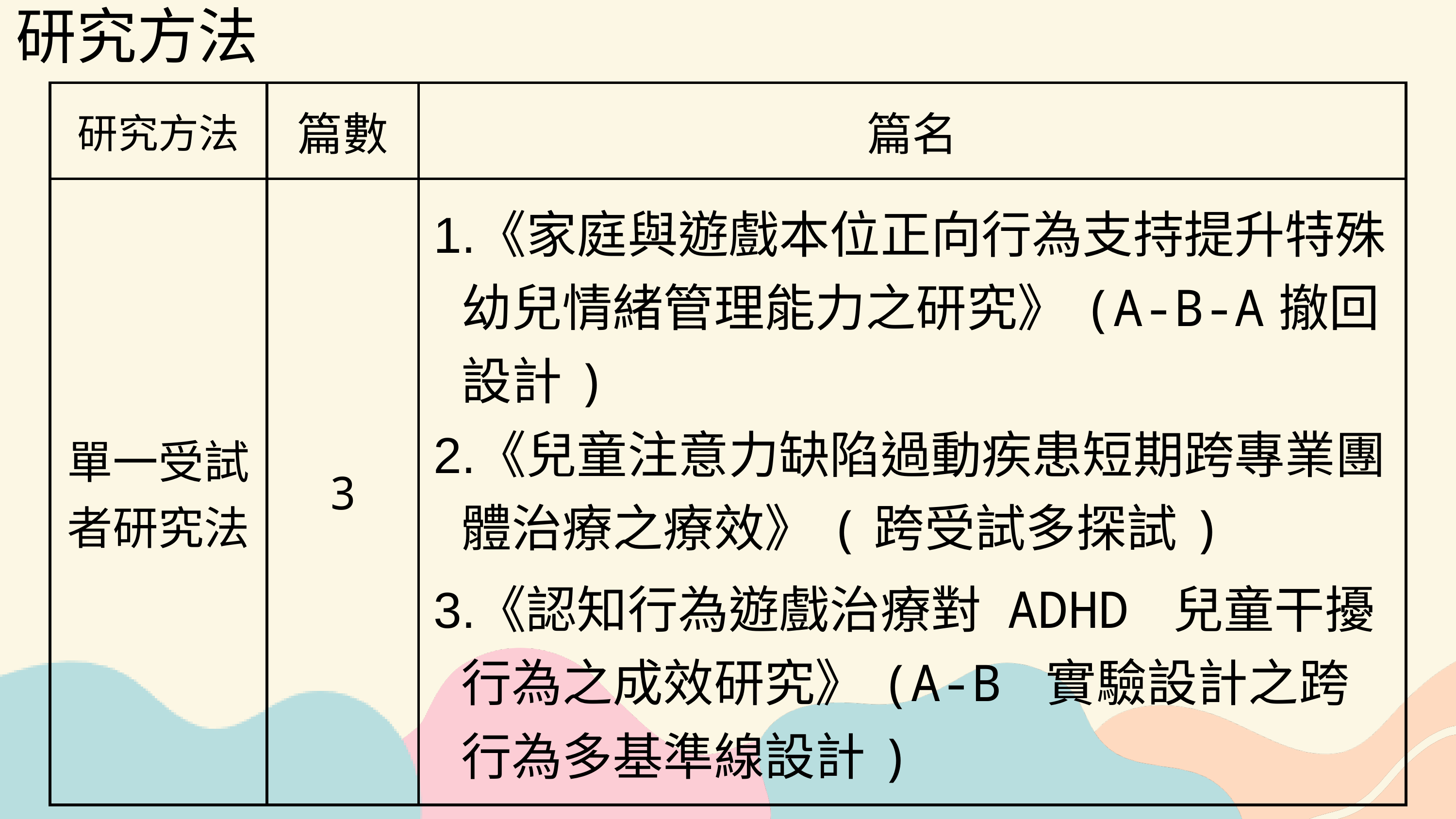

研究方法
| 研究方法 | 篇數 | 篇名 |
| --- | --- | --- |
| 單一受試者研究法 | 3 | 《家庭與遊戲本位正向行為支持提升特殊幼兒情緒管理能力之研究》(A-B-A撤回設計) 《兒童注意力缺陷過動疾患短期跨專業團體治療之療效》(跨受試多探試) 《認知行為遊戲治療對 ADHD 兒童干擾行為之成效研究》(A-B 實驗設計之跨行為多基準線設計) |